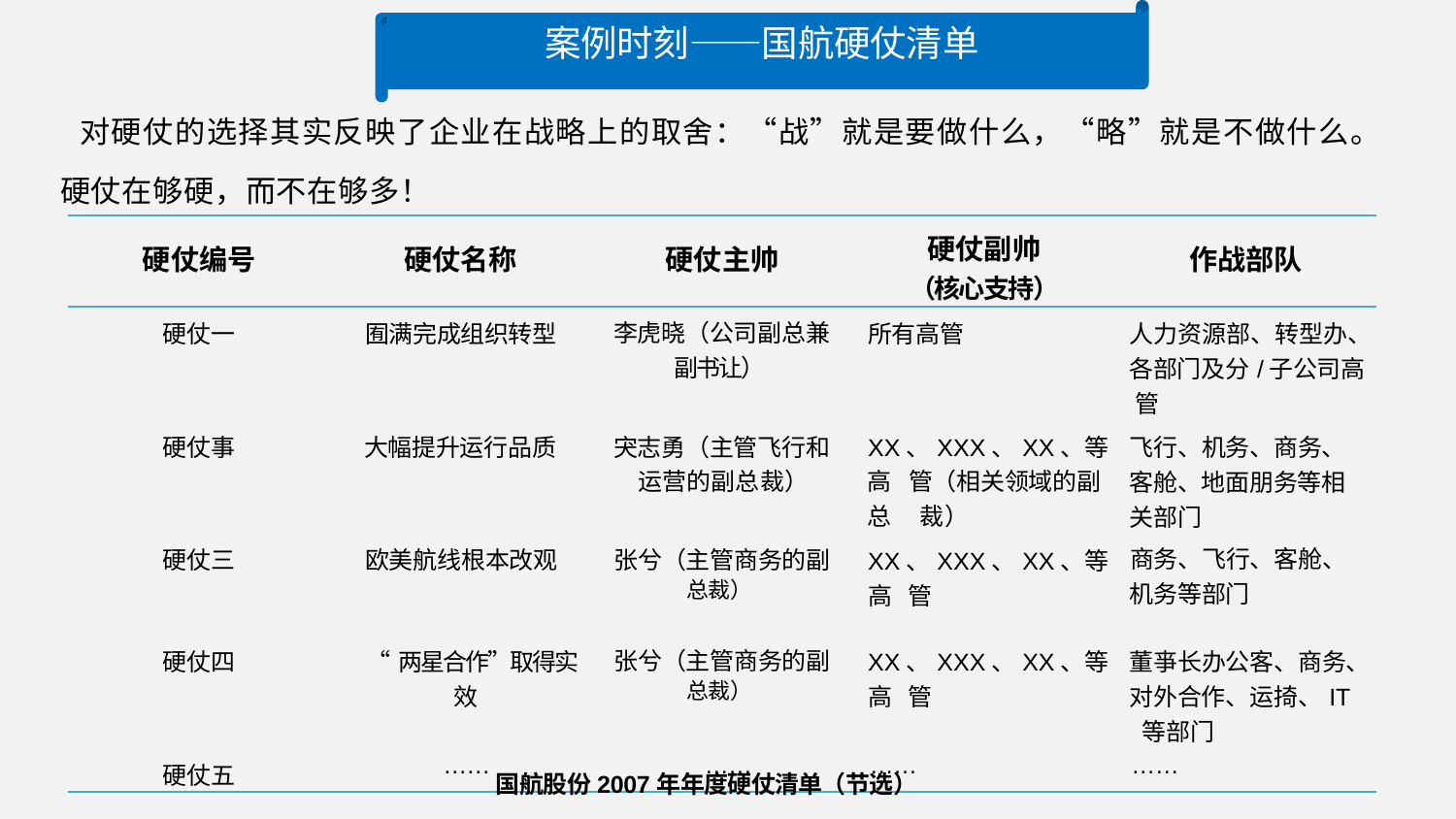

案例时刻——国航硬仗清单

对硬仗的选择其实反映了企业在战略上的取舍：“战”就是要做什么，“略”就是不做什么。
硬仗在够硬，而不在够多！
| 硬仗编号 | 硬仗名称 | 硬仗主帅 | 硬仗副帅 （核心支持） | 作战部队 |
| --- | --- | --- | --- | --- |
| 硬仗一 | 囿满完成组织转型 | 李虎晓（公司副总兼 副书让） | 所有高管 | 人力资源部、转型办、 各部门及分/子公司高 管 |
| 硬仗事 | 大幅提升运行品质 | 宊志勇（主管飞行和 运营的副总裁） | XX、XXX、XX、等高 管（相关领域的副总 裁） | 飞行、机务、商务、 客舱、地面朋务等相 关部门 |
| 硬仗三 | 欧美航线根本改观 | 张兮（主管商务的副 总裁） | XX、XXX、XX、等高 管 | 商务、飞行、客舱、 机务等部门 |
| 硬仗四 | “两星合作”取得实 效 | 张兮（主管商务的副 总裁） | XX、XXX、XX、等高 管 | 董亊长办公客、商务、 对外合作、运掎、IT 等部门 |
| 硬仗五 | …… | …… | …… | …… |

国航股份2007年年度硬仗清单（节选）